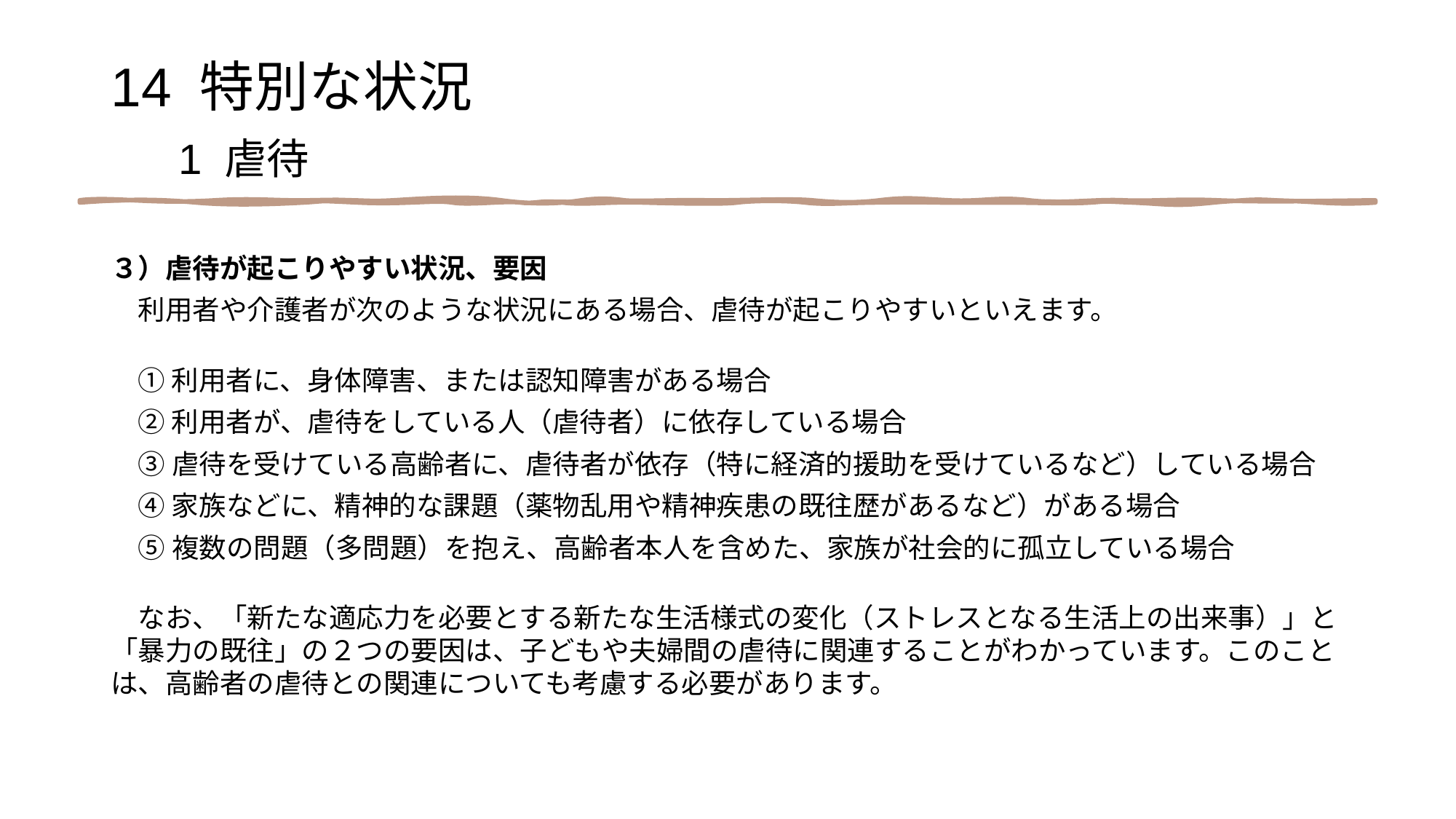

14 特別な状況
　1 虐待

３）虐待が起こりやすい状況、要因
　利用者や介護者が次のような状況にある場合、虐待が起こりやすいといえます。

　① 利用者に、身体障害、または認知障害がある場合
　② 利用者が、虐待をしている人（虐待者）に依存している場合
　③ 虐待を受けている高齢者に、虐待者が依存（特に経済的援助を受けているなど）している場合
　④ 家族などに、精神的な課題（薬物乱用や精神疾患の既往歴があるなど）がある場合
　⑤ 複数の問題（多問題）を抱え、高齢者本人を含めた、家族が社会的に孤立している場合

　なお、「新たな適応力を必要とする新たな生活様式の変化（ストレスとなる生活上の出来事）」と「暴力の既往」の２つの要因は、子どもや夫婦間の虐待に関連することがわかっています。このことは、高齢者の虐待との関連についても考慮する必要があります。